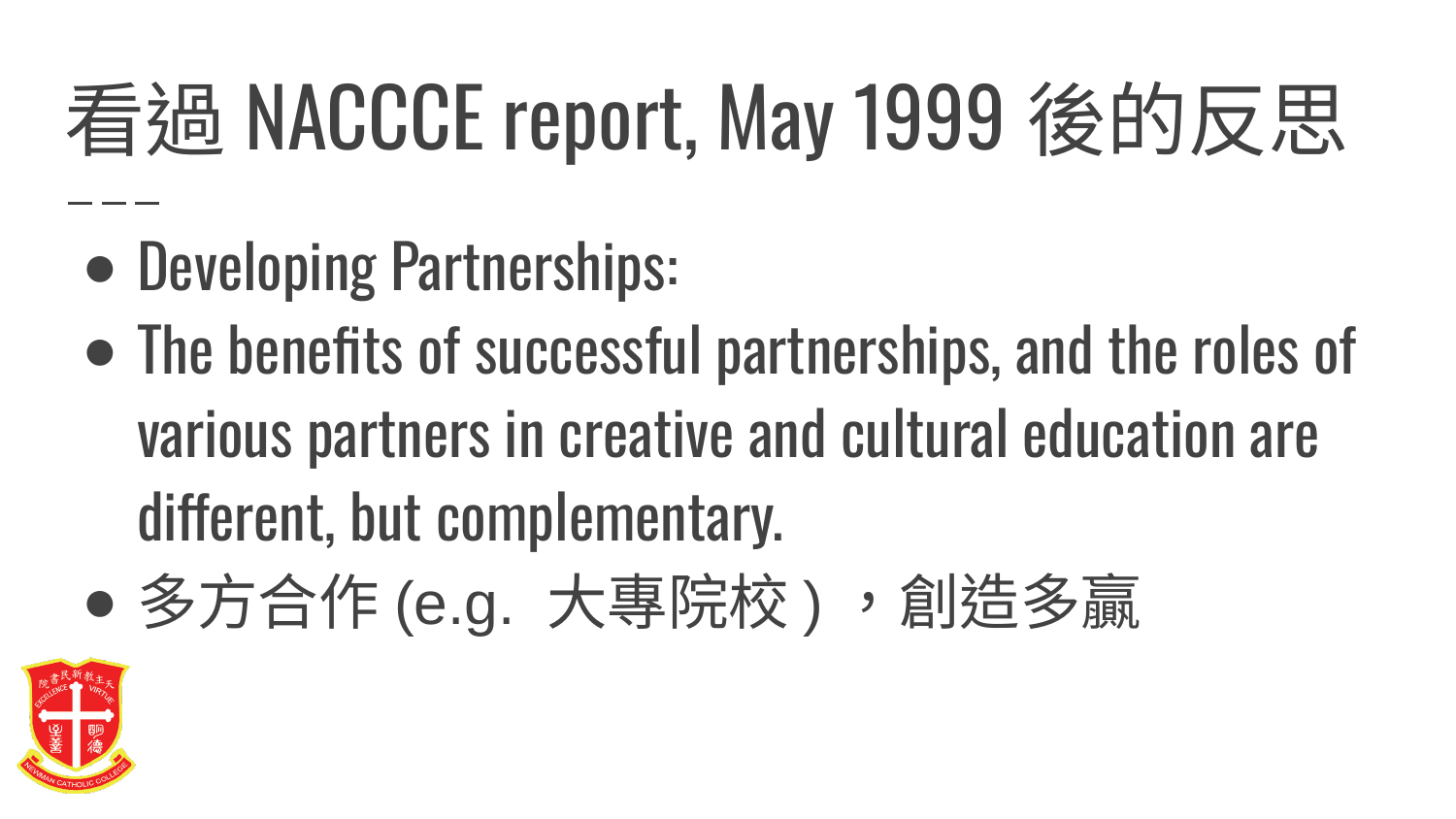

# 看過NACCCE report, May 1999後的反思
Developing Partnerships:
The benefits of successful partnerships, and the roles of various partners in creative and cultural education are different, but complementary.
多方合作(e.g. 大專院校)，創造多贏